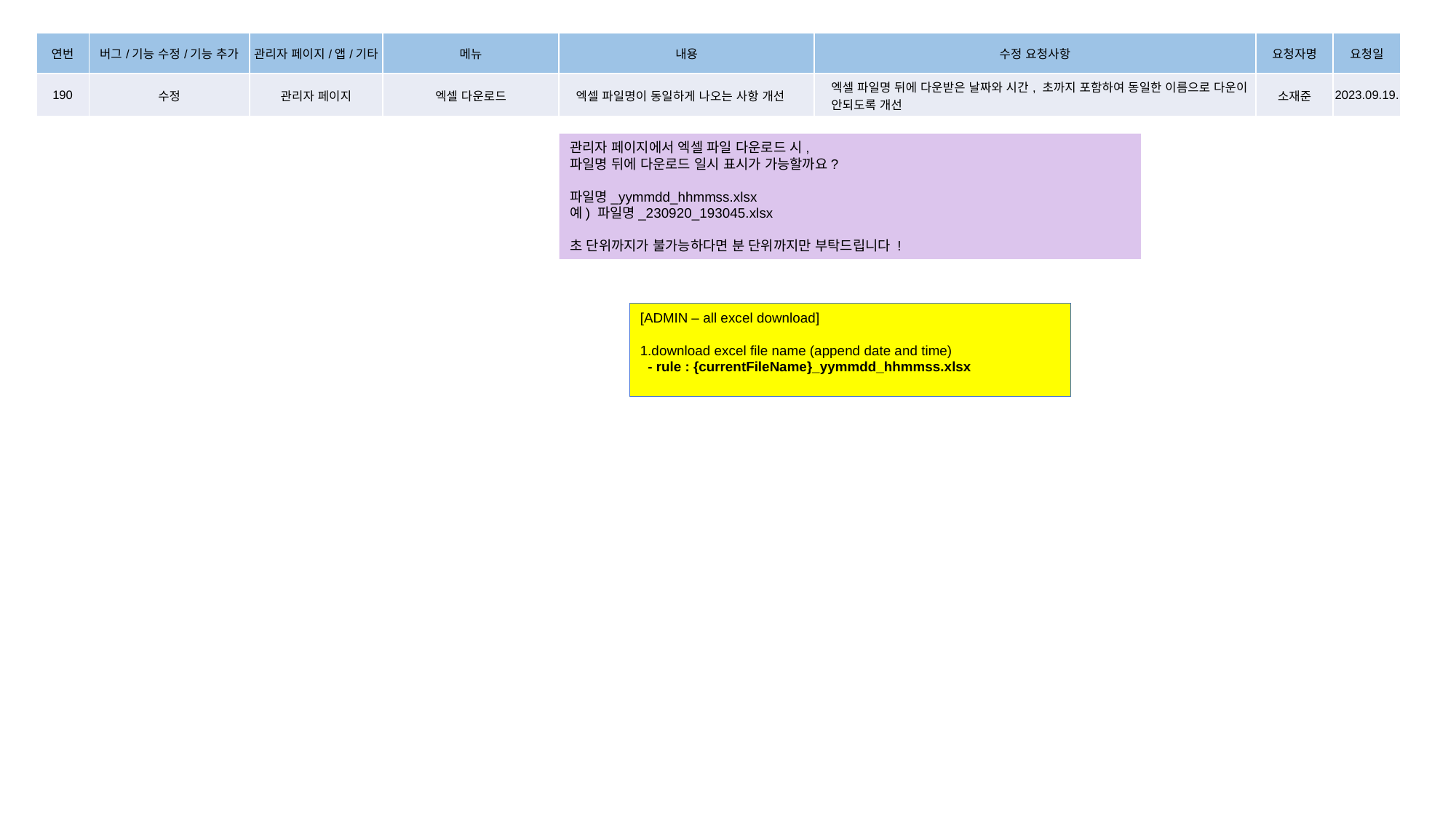

| 연번 | 버그/기능 수정/기능 추가 | 관리자 페이지/앱/기타 | 메뉴 | 내용 | 수정 요청사항 | 요청자명 | 요청일 |
| --- | --- | --- | --- | --- | --- | --- | --- |
| 190 | 수정 | 관리자 페이지 | 엑셀 다운로드 | 엑셀 파일명이 동일하게 나오는 사항 개선 | 엑셀 파일명 뒤에 다운받은 날짜와 시간, 초까지 포함하여 동일한 이름으로 다운이 안되도록 개선 | 소재준 | 2023.09.19. |
관리자 페이지에서 엑셀 파일 다운로드 시,
파일명 뒤에 다운로드 일시 표시가 가능할까요?

파일명_yymmdd_hhmmss.xlsx
예) 파일명_230920_193045.xlsx

초 단위까지가 불가능하다면 분 단위까지만 부탁드립니다 !
[ADMIN – all excel download]

1.download excel file name (append date and time)
  - rule : {currentFileName}_yymmdd_hhmmss.xlsx